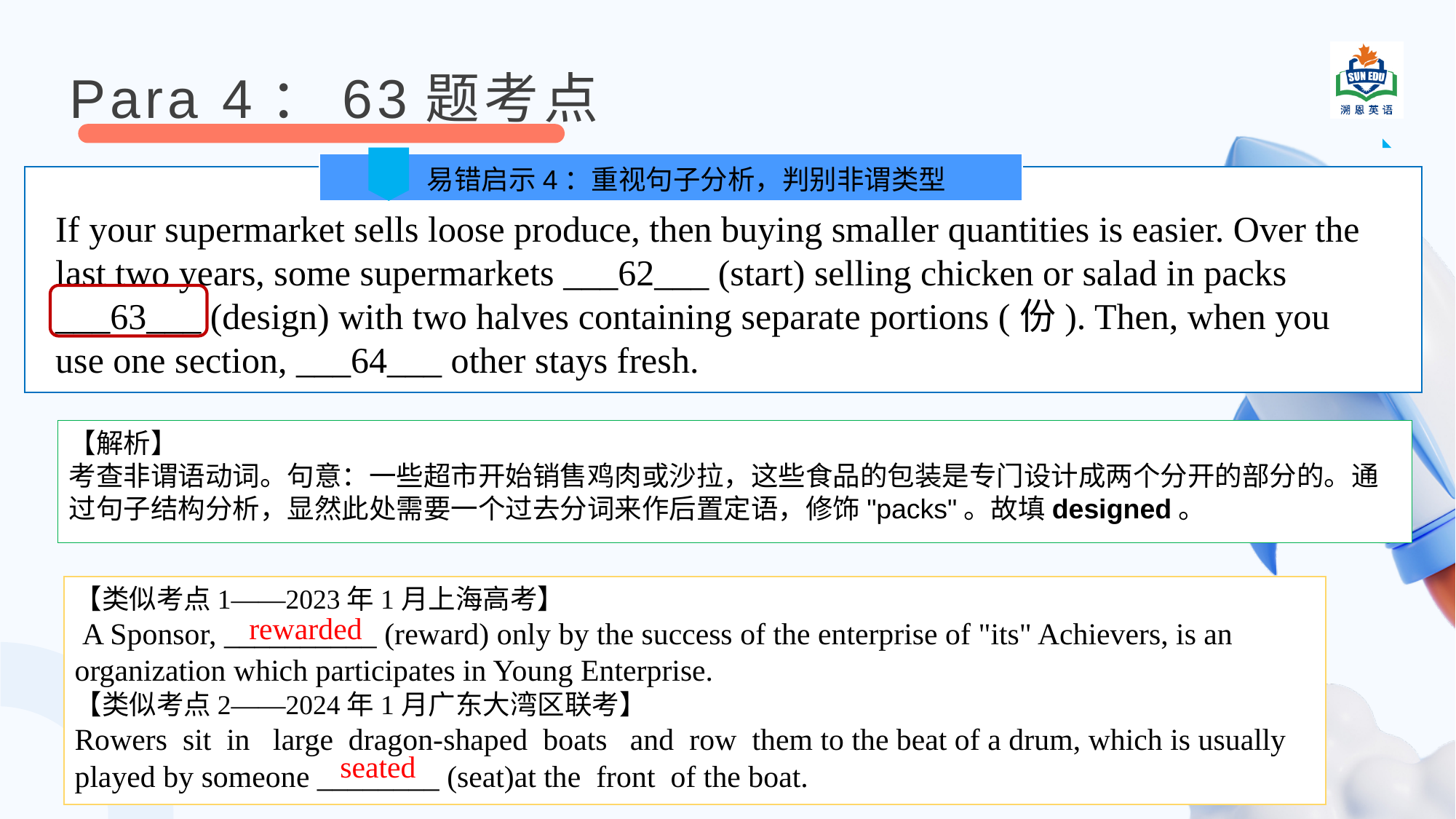

Para 4：63题考点

易错启示4：重视句子分析，判别非谓类型
If your supermarket sells loose produce, then buying smaller quantities is easier. Over the last two years, some supermarkets ___62___ (start) selling chicken or salad in packs ___63___ (design) with two halves containing separate portions (份). Then, when you use one section, ___64___ other stays fresh.

【解析】
考查非谓语动词。句意：一些超市开始销售鸡肉或沙拉，这些食品的包装是专门设计成两个分开的部分的。通过句子结构分析，显然此处需要一个过去分词来作后置定语，修饰"packs"。故填designed。
【类似考点1——2023年1月上海高考】
 A Sponsor, __________ (reward) only by the success of the enterprise of "its" Achievers, is an organization which participates in Young Enterprise.
【类似考点2——2024年1月广东大湾区联考】
Rowers  sit  in   large  dragon-shaped  boats   and  row  them to the beat of a drum, which is usually played by someone ________ (seat)at the  front  of the boat.

rewarded
seated